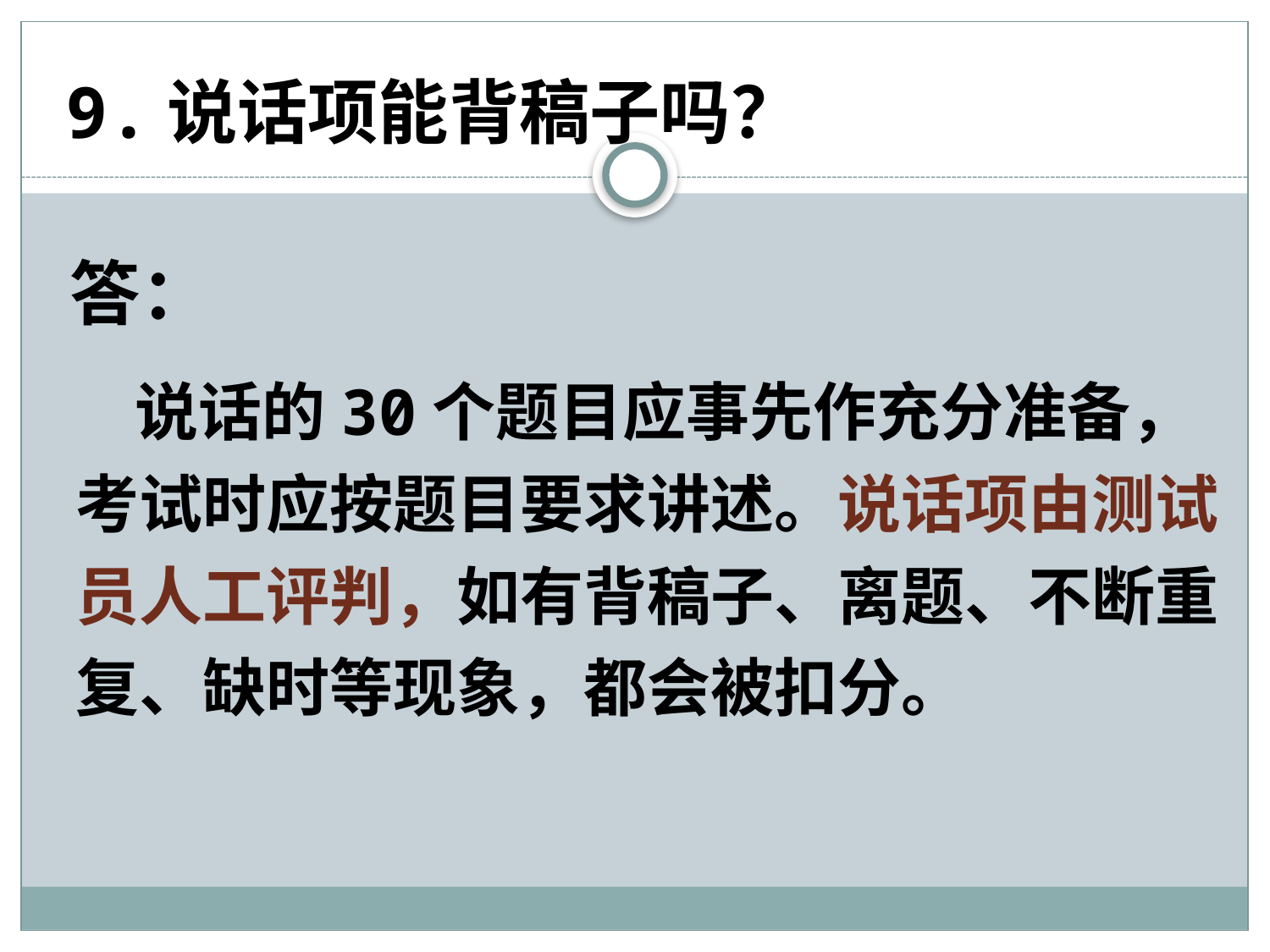

# 9.说话项能背稿子吗？
 答：
     说话的30个题目应事先作充分准备，考试时应按题目要求讲述。说话项由测试员人工评判，如有背稿子、离题、不断重复、缺时等现象，都会被扣分。